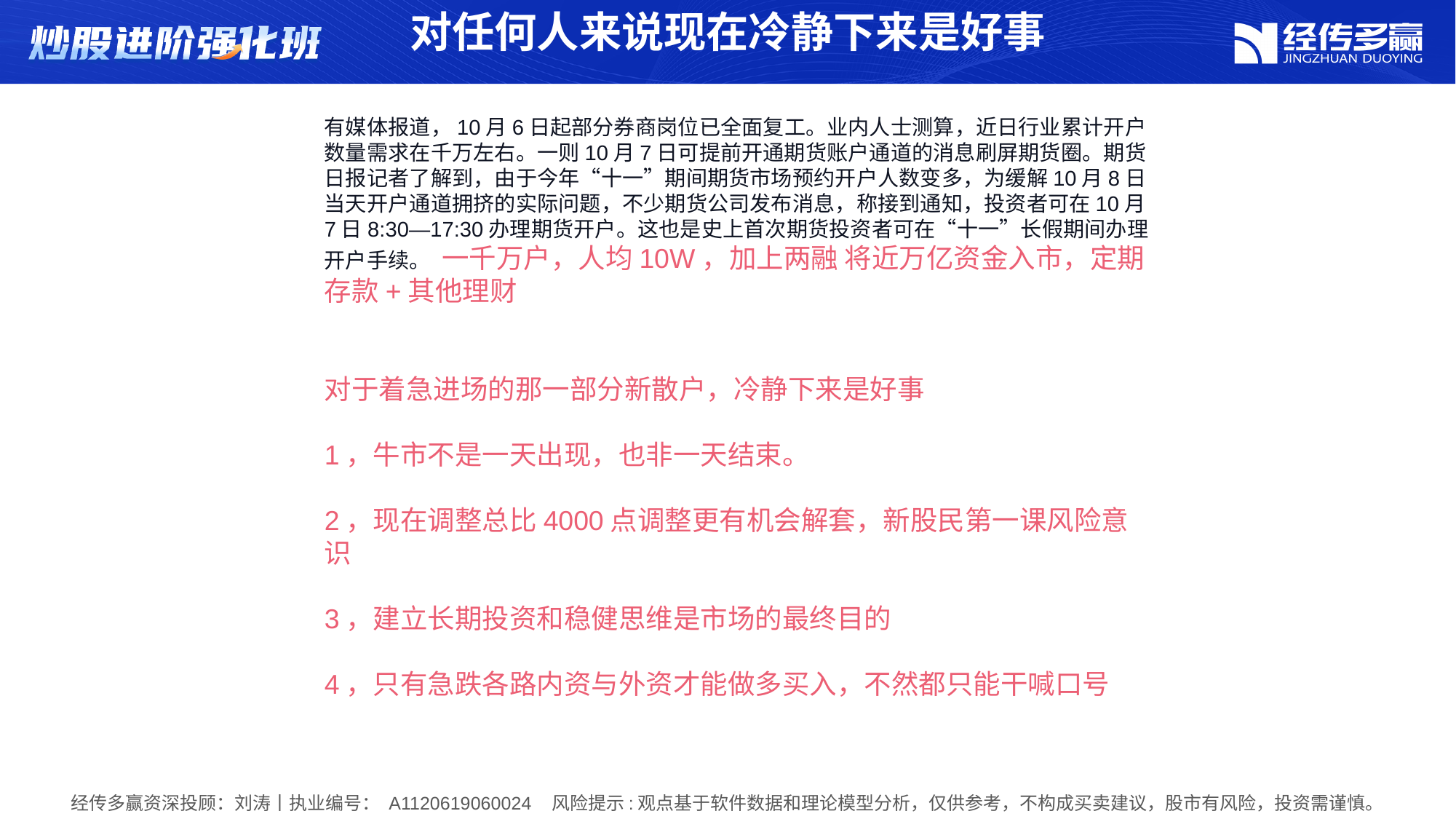

对任何人来说现在冷静下来是好事
有媒体报道，10月6日起部分券商岗位已全面复工。业内人士测算，近日行业累计开户数量需求在千万左右。一则10月7日可提前开通期货账户通道的消息刷屏期货圈。期货日报记者了解到，由于今年“十一”期间期货市场预约开户人数变多，为缓解10月8日当天开户通道拥挤的实际问题，不少期货公司发布消息，称接到通知，投资者可在10月7日8:30—17:30办理期货开户。这也是史上首次期货投资者可在“十一”长假期间办理开户手续。  一千万户，人均10W，加上两融 将近万亿资金入市，定期存款+其他理财

对于着急进场的那一部分新散户，冷静下来是好事

1，牛市不是一天出现，也非一天结束。

2，现在调整总比4000点调整更有机会解套，新股民第一课风险意识

3，建立长期投资和稳健思维是市场的最终目的

4，只有急跌各路内资与外资才能做多买入，不然都只能干喊口号